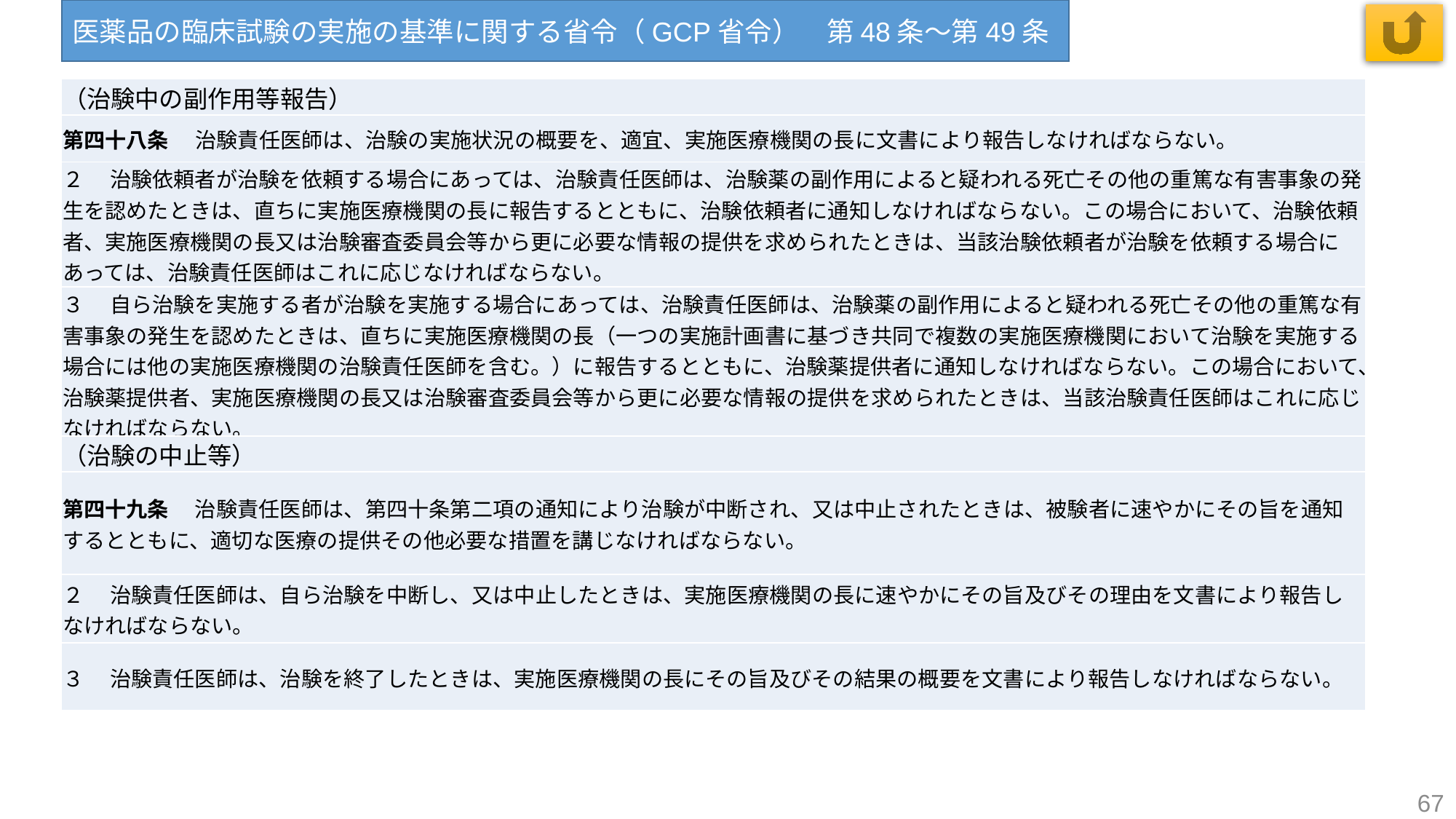

医薬品の臨床試験の実施の基準に関する省令（GCP省令）　第48条～第49条

| （治験中の副作用等報告） |
| --- |
| 第四十八条 　治験責任医師は、治験の実施状況の概要を、適宜、実施医療機関の長に文書により報告しなければならない。 |
| ２ 　治験依頼者が治験を依頼する場合にあっては、治験責任医師は、治験薬の副作用によると疑われる死亡その他の重篤な有害事象の発生を認めたときは、直ちに実施医療機関の長に報告するとともに、治験依頼者に通知しなければならない。この場合において、治験依頼者、実施医療機関の長又は治験審査委員会等から更に必要な情報の提供を求められたときは、当該治験依頼者が治験を依頼する場合にあっては、治験責任医師はこれに応じなければならない。 |
| ３ 　自ら治験を実施する者が治験を実施する場合にあっては、治験責任医師は、治験薬の副作用によると疑われる死亡その他の重篤な有害事象の発生を認めたときは、直ちに実施医療機関の長（一つの実施計画書に基づき共同で複数の実施医療機関において治験を実施する場合には他の実施医療機関の治験責任医師を含む。）に報告するとともに、治験薬提供者に通知しなければならない。この場合において、治験薬提供者、実施医療機関の長又は治験審査委員会等から更に必要な情報の提供を求められたときは、当該治験責任医師はこれに応じなければならない。 |
| （治験の中止等） |
| --- |
| 第四十九条 　治験責任医師は、第四十条第二項の通知により治験が中断され、又は中止されたときは、被験者に速やかにその旨を通知するとともに、適切な医療の提供その他必要な措置を講じなければならない。 |
| ２ 　治験責任医師は、自ら治験を中断し、又は中止したときは、実施医療機関の長に速やかにその旨及びその理由を文書により報告しなければならない。 |
| ３ 　治験責任医師は、治験を終了したときは、実施医療機関の長にその旨及びその結果の概要を文書により報告しなければならない。 |